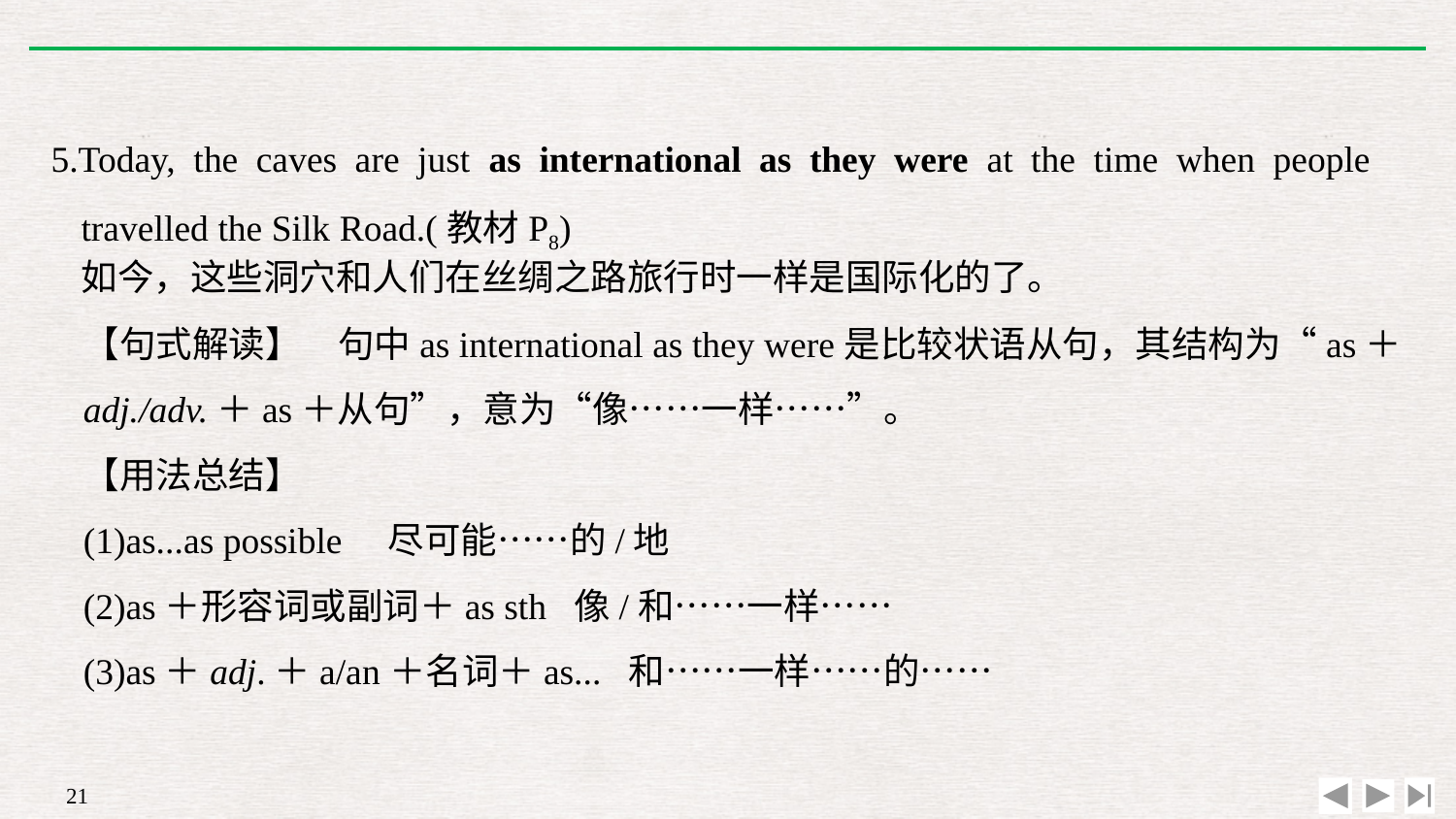

5.Today, the caves are just as international as they were at the time when people travelled the Silk Road.(教材P8)
	如今，这些洞穴和人们在丝绸之路旅行时一样是国际化的了。
【句式解读】　句中as international as they were是比较状语从句，其结构为“as＋adj./adv.＋as＋从句”，意为“像……一样……”。
【用法总结】
(1)as...as possible　尽可能……的/地
(2)as＋形容词或副词＋as sth  像/和……一样……
(3)as＋adj.＋a/an＋名词＋as...  和……一样……的……